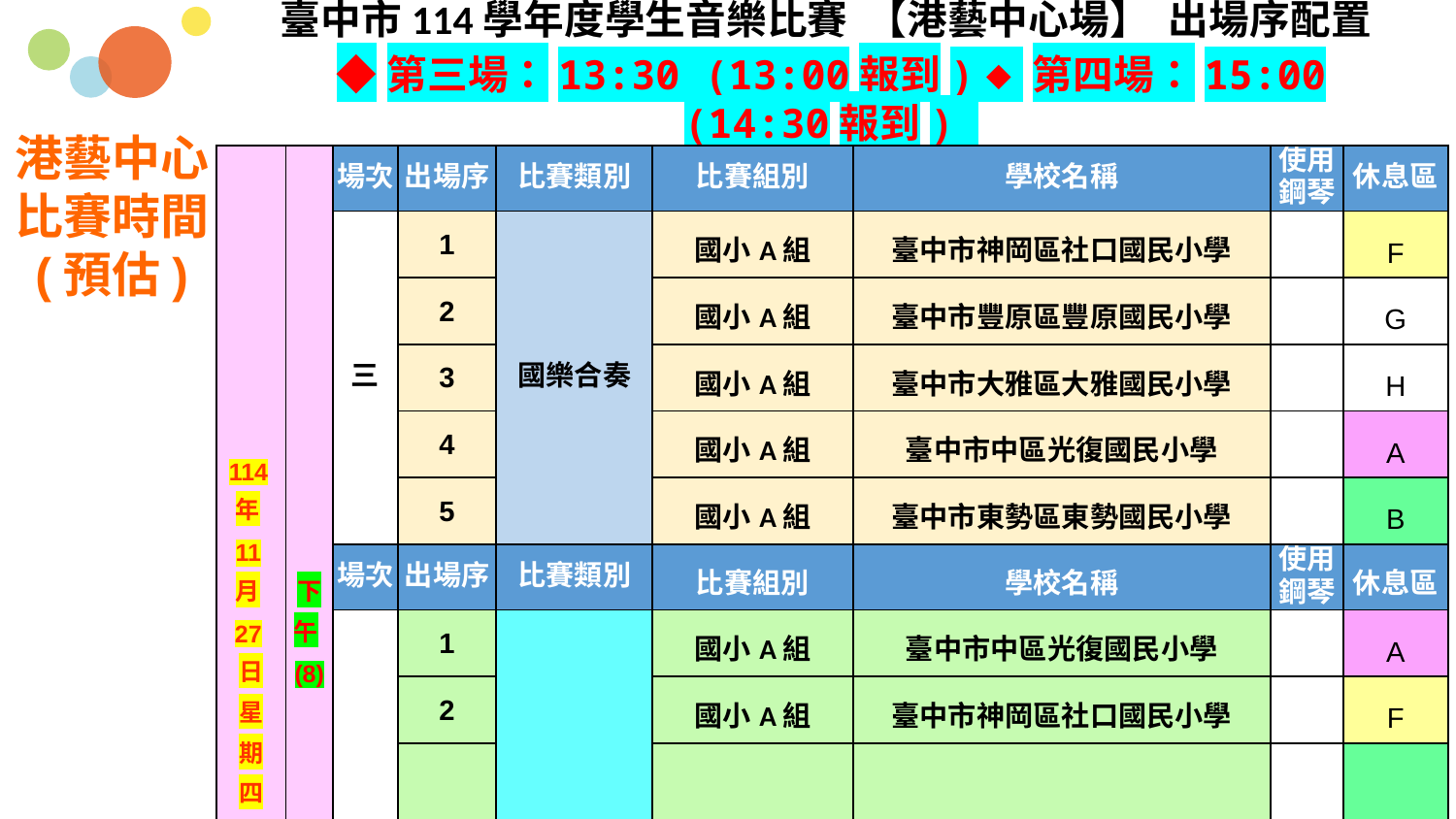

臺中市114學年度學生音樂比賽  【港藝中心場】  出場序配置表

◆第三場：13:30 (13:00報到)◆第四場：15:00 (14:30報到)
港藝中心
比賽時間
(預估)
| 114年11月27日星期四 | 下午(8) | 場次 | 出場序 | 比賽類別 | 比賽組別 | 學校名稱 | 使用 鋼琴 | 休息區 |
| --- | --- | --- | --- | --- | --- | --- | --- | --- |
|  |  | 三 | 1 | 國樂合奏 | 國小A組 | 臺中市神岡區社口國民小學 |  | F |
|  |  |  | 2 |  | 國小A組 | 臺中市豐原區豐原國民小學 |  | G |
|  |  |  | 3 |  | 國小A組 | 臺中市大雅區大雅國民小學 |  | H |
|  |  |  | 4 |  | 國小A組 | 臺中市中區光復國民小學 |  | A |
|  |  |  | 5 |  | 國小A組 | 臺中市東勢區東勢國民小學 |  | B |
|  |  | 場次 | 出場序 | 比賽類別 | 比賽組別 | 學校名稱 | 使用 鋼琴 | 休息區 |
|  |  | 四 | 1 | 絲竹室內樂 | 國小A組 | 臺中市中區光復國民小學 |  | A |
|  |  |  | 2 |  | 國小A組 | 臺中市神岡區社口國民小學 |  | F |
|  |  |  | 3 |  | 國小A組 | 臺中市東勢區東勢國民小學 |  | B |